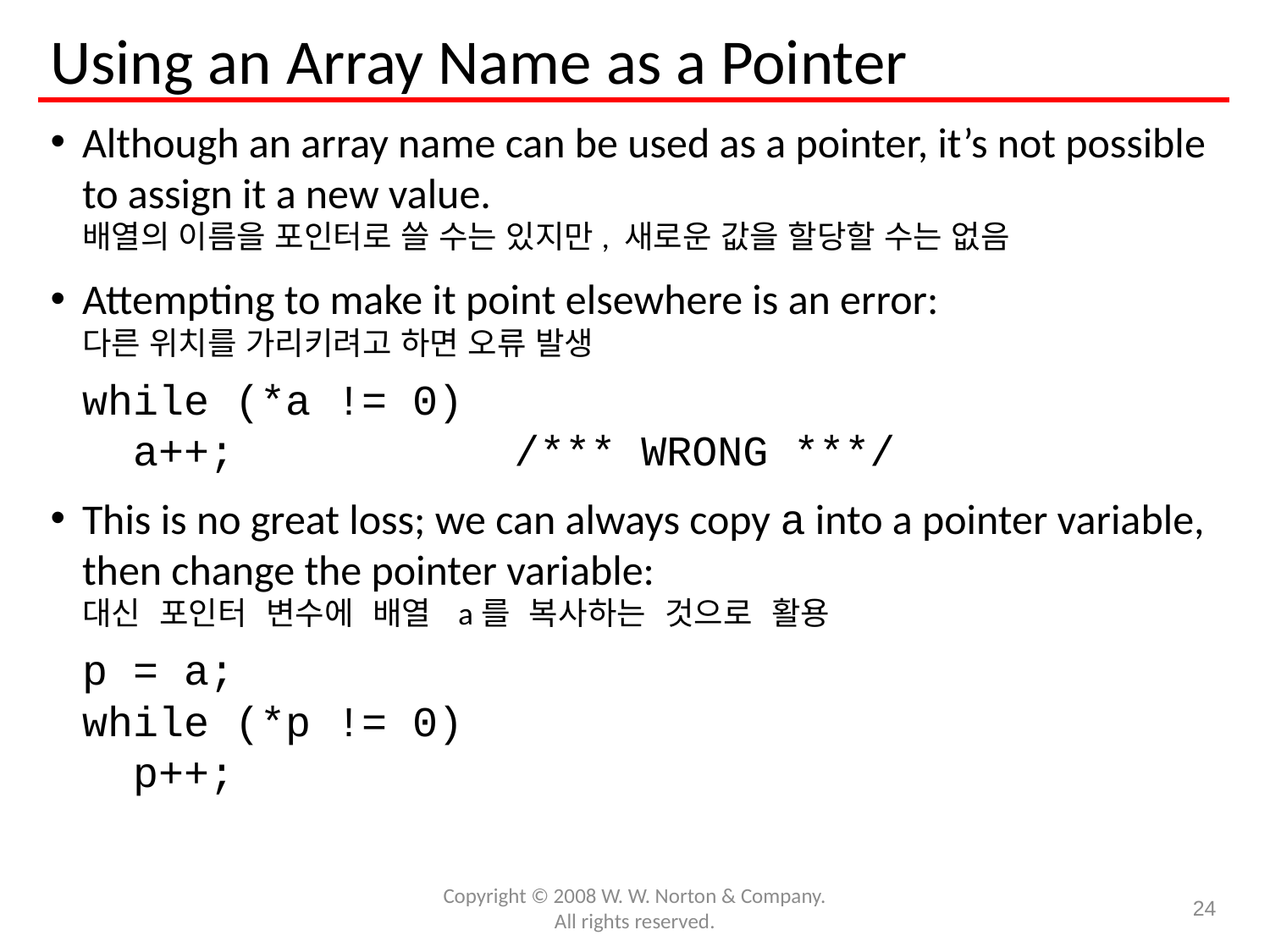

# Using an Array Name as a Pointer
Although an array name can be used as a pointer, it’s not possible to assign it a new value.
배열의 이름을 포인터로 쓸 수는 있지만, 새로운 값을 할당할 수는 없음
Attempting to make it point elsewhere is an error:
다른 위치를 가리키려고 하면 오류 발생
	while (*a != 0)
	  a++;           /*** WRONG ***/
This is no great loss; we can always copy a into a pointer variable, then change the pointer variable:
대신 포인터 변수에 배열 a를 복사하는 것으로 활용
	p = a;
	while (*p != 0)
	  p++;
Copyright © 2008 W. W. Norton & Company.
All rights reserved.
24